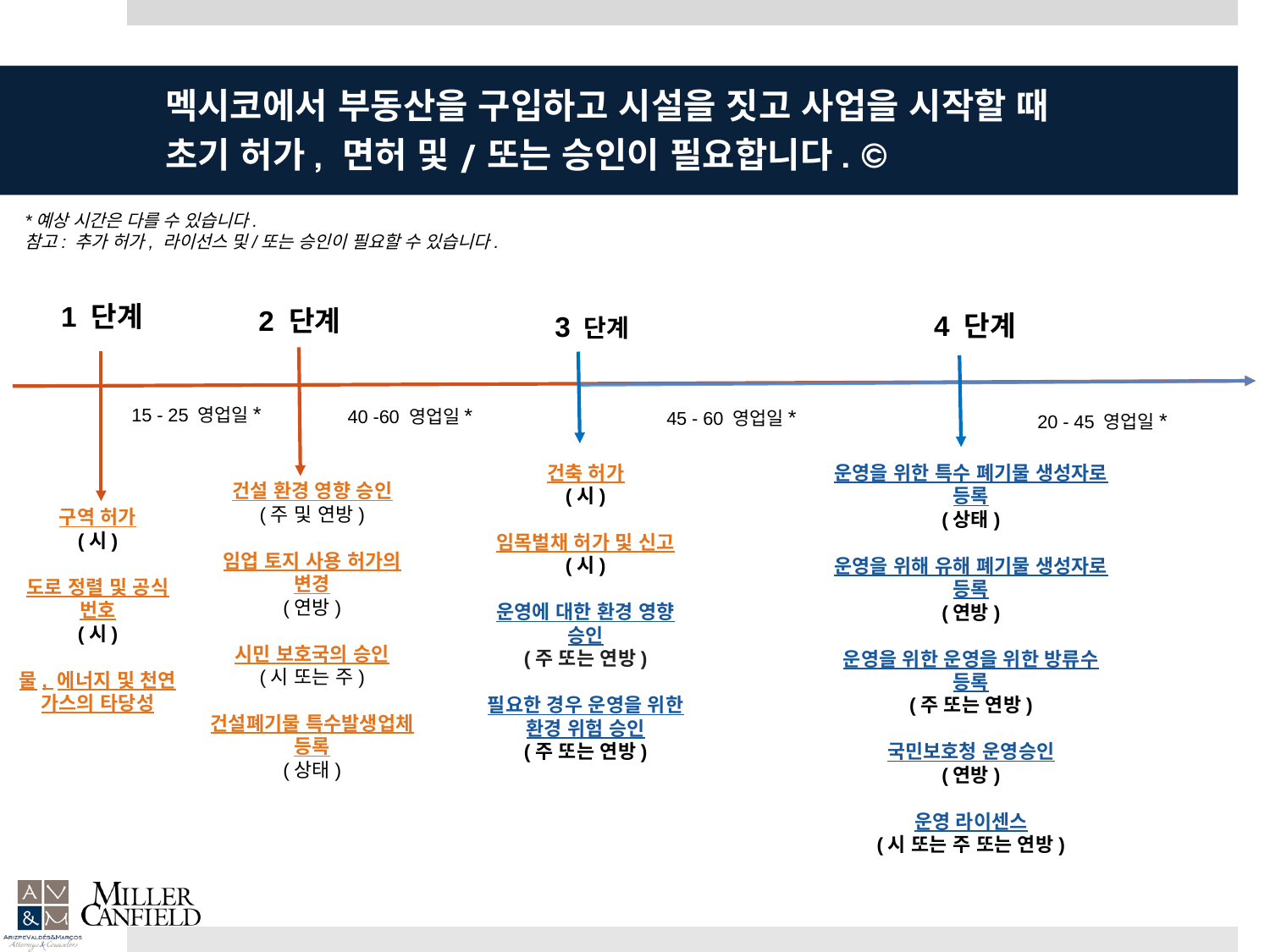

# 멕시코에서 부동산을 구입하고 시설을 짓고 사업을 시작할 때 초기 허가, 면허 및/또는 승인이 필요합니다. ©
*예상 시간은 다를 수 있습니다.
참고: 추가 허가, 라이선스 및/또는 승인이 필요할 수 있습니다.
1 단계
2 단계
4 단계
3 단계
15 - 25 영업일*
40 -60 영업일*
45 - 60 영업일*
20 - 45 영업일*
건축 허가
(시)

임목벌채 허가 및 신고
(시)

운영에 대한 환경 영향 승인
(주 또는 연방)

필요한 경우 운영을 위한 환경 위험 승인
(주 또는 연방)

운영을 위한 특수 폐기물 생성자로 등록
(상태)

운영을 위해 유해 폐기물 생성자로 등록
(연방)

운영을 위한 운영을 위한 방류수 등록
(주 또는 연방)

국민보호청 운영승인
(연방)

운영 라이센스
(시 또는 주 또는 연방)
건설 환경 영향 승인
(주 및 연방)

임업 토지 사용 허가의 변경
(연방)

시민 보호국의 승인
(시 또는 주)

건설폐기물 특수발생업체 등록
(상태)

구역 허가
(시)

도로 정렬 및 공식 번호
(시)

물, 에너지 및 천연 가스의 타당성